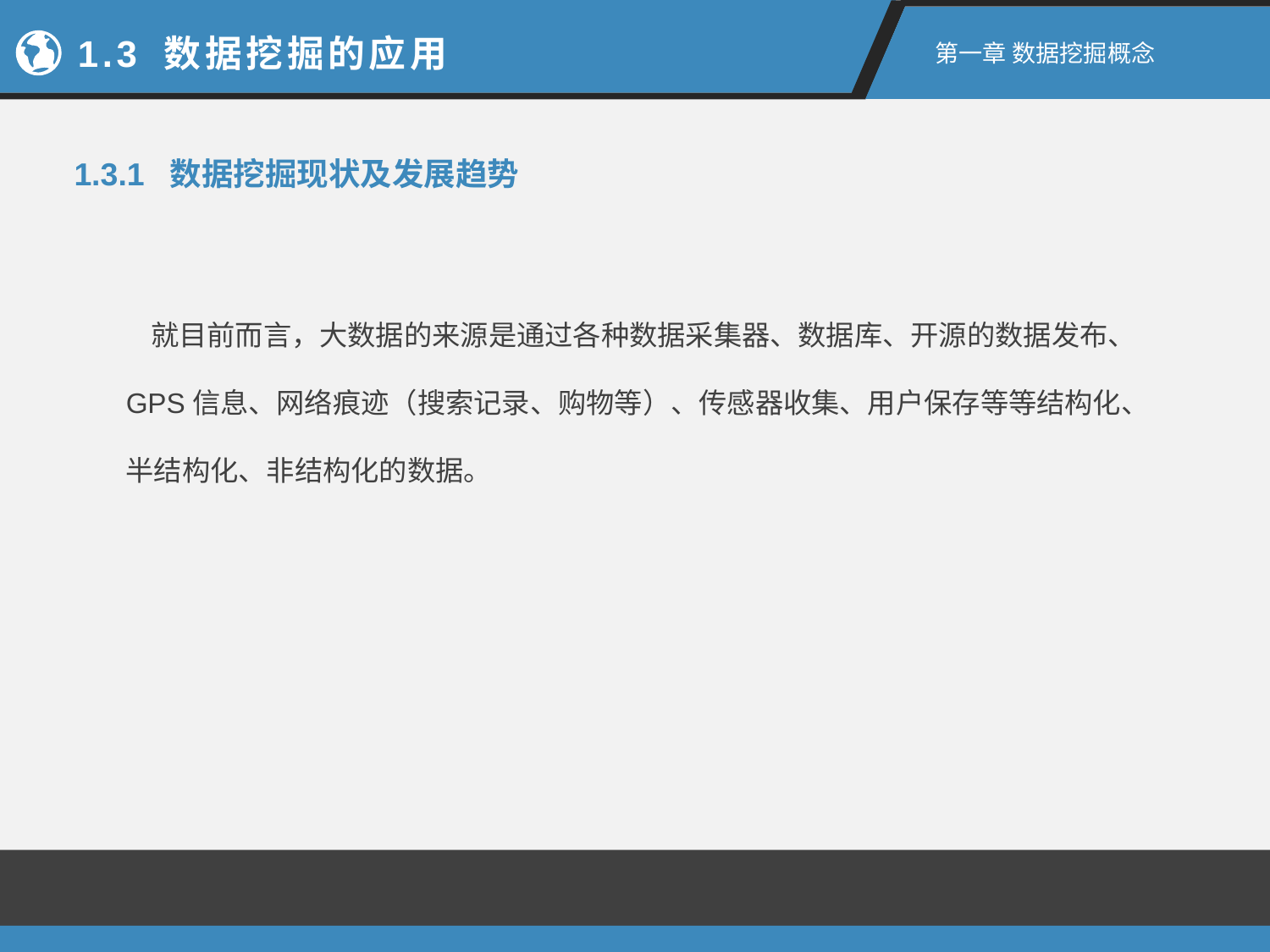

1.3 数据挖掘的应用

第一章 数据挖掘概念
1.3.1  数据挖掘现状及发展趋势
就目前而言，大数据的来源是通过各种数据采集器、数据库、开源的数据发布、GPS信息、网络痕迹（搜索记录、购物等）、传感器收集、用户保存等等结构化、半结构化、非结构化的数据。